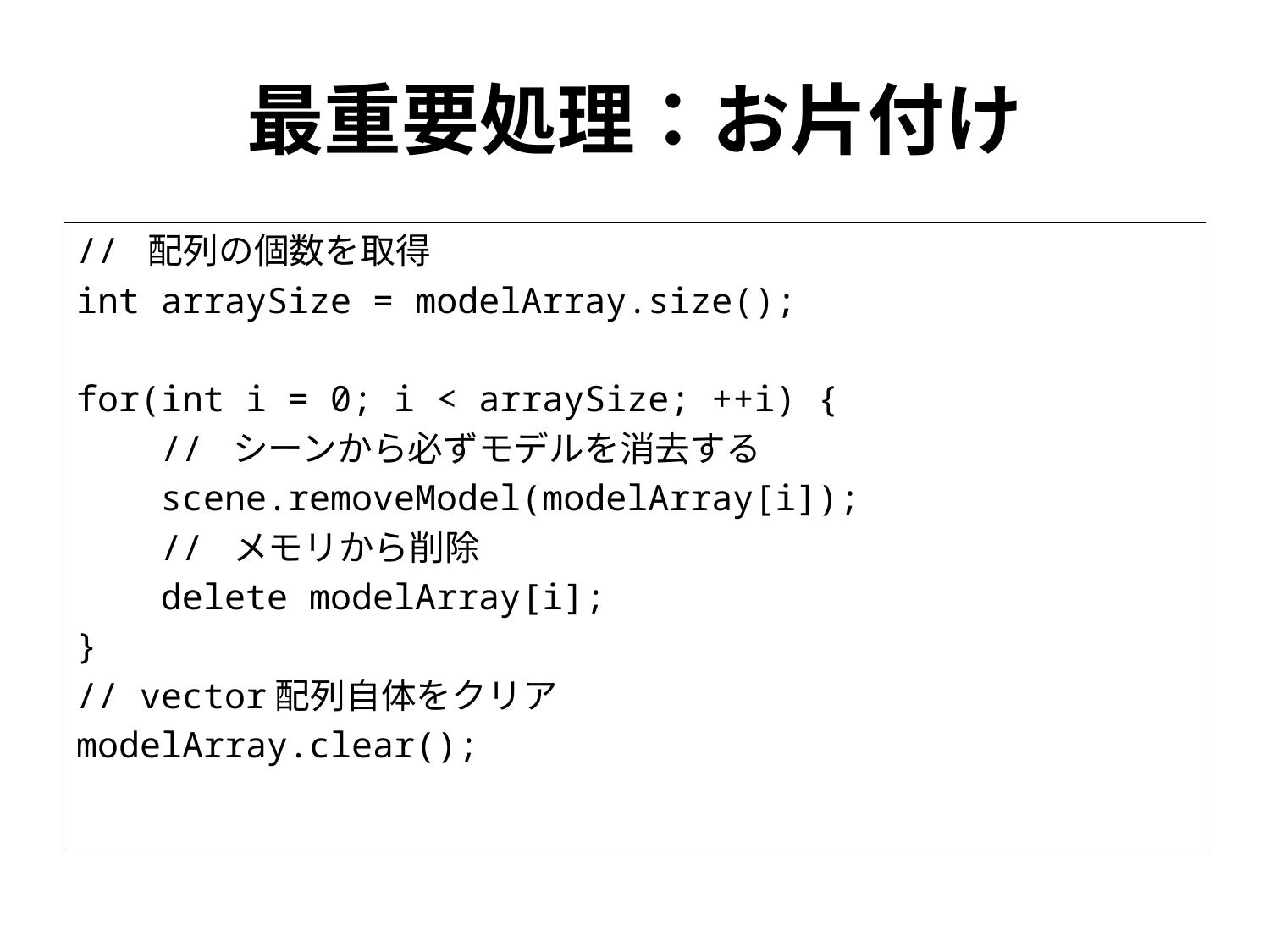

# 最重要処理：お片付け
// 配列の個数を取得
int arraySize = modelArray.size();

for(int i = 0; i < arraySize; ++i) {
    // シーンから必ずモデルを消去する
    scene.removeModel(modelArray[i]);
    // メモリから削除
    delete modelArray[i];
}
// vector配列自体をクリア
modelArray.clear();